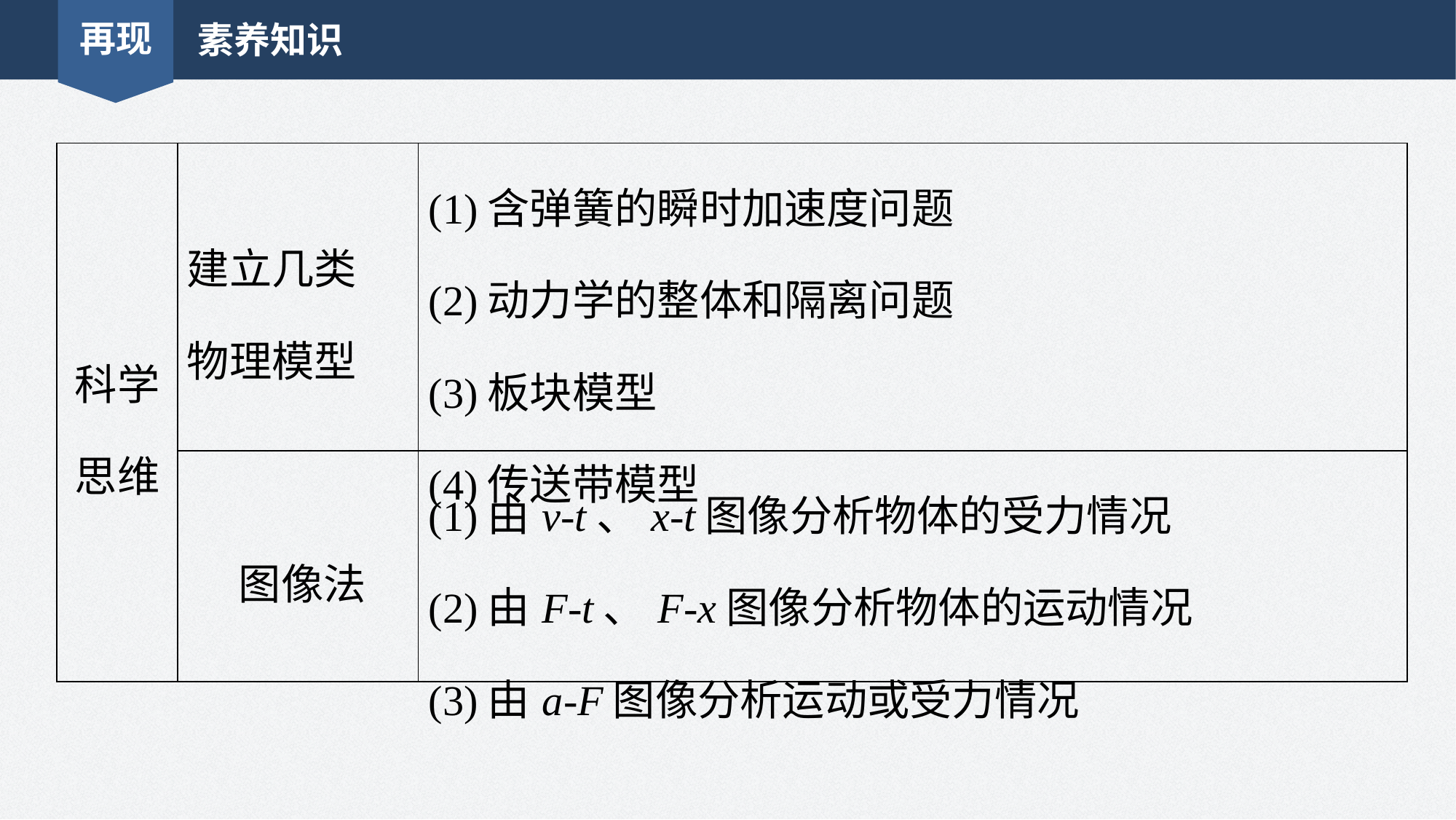

再现
素养知识
| 科学 思维 | 建立几类 物理模型 | (1)含弹簧的瞬时加速度问题 (2)动力学的整体和隔离问题 (3)板块模型 (4)传送带模型 |
| --- | --- | --- |
|  | 图像法 | (1)由v-t、x-t图像分析物体的受力情况 (2)由F-t、F-x图像分析物体的运动情况 (3)由a-F图像分析运动或受力情况 |